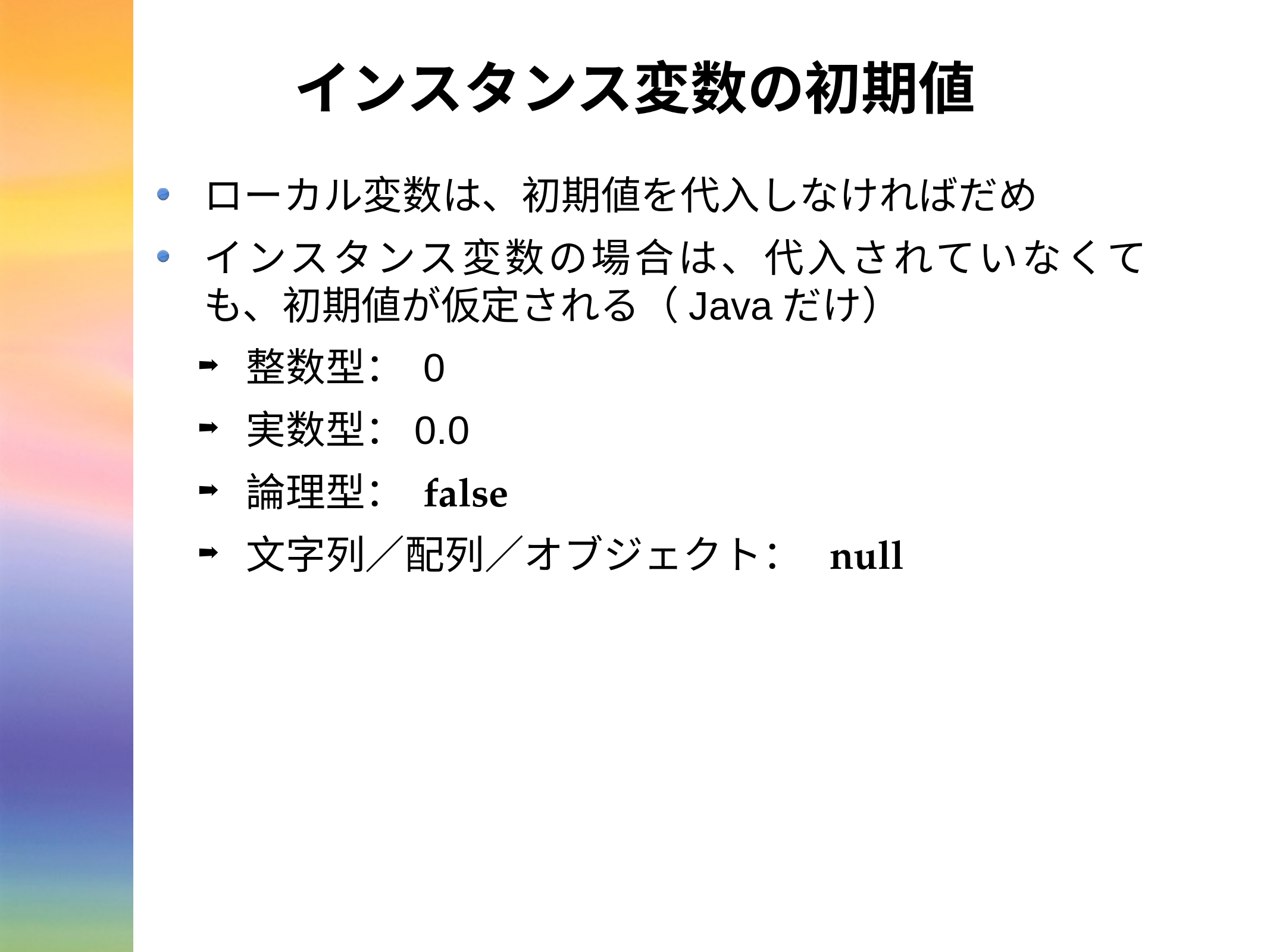

# インスタンス変数の初期値
ローカル変数は、初期値を代入しなければだめ
インスタンス変数の場合は、代入されていなくても、初期値が仮定される（Javaだけ）
整数型： 0
実数型：0.0
論理型： false
文字列／配列／オブジェクト：  null